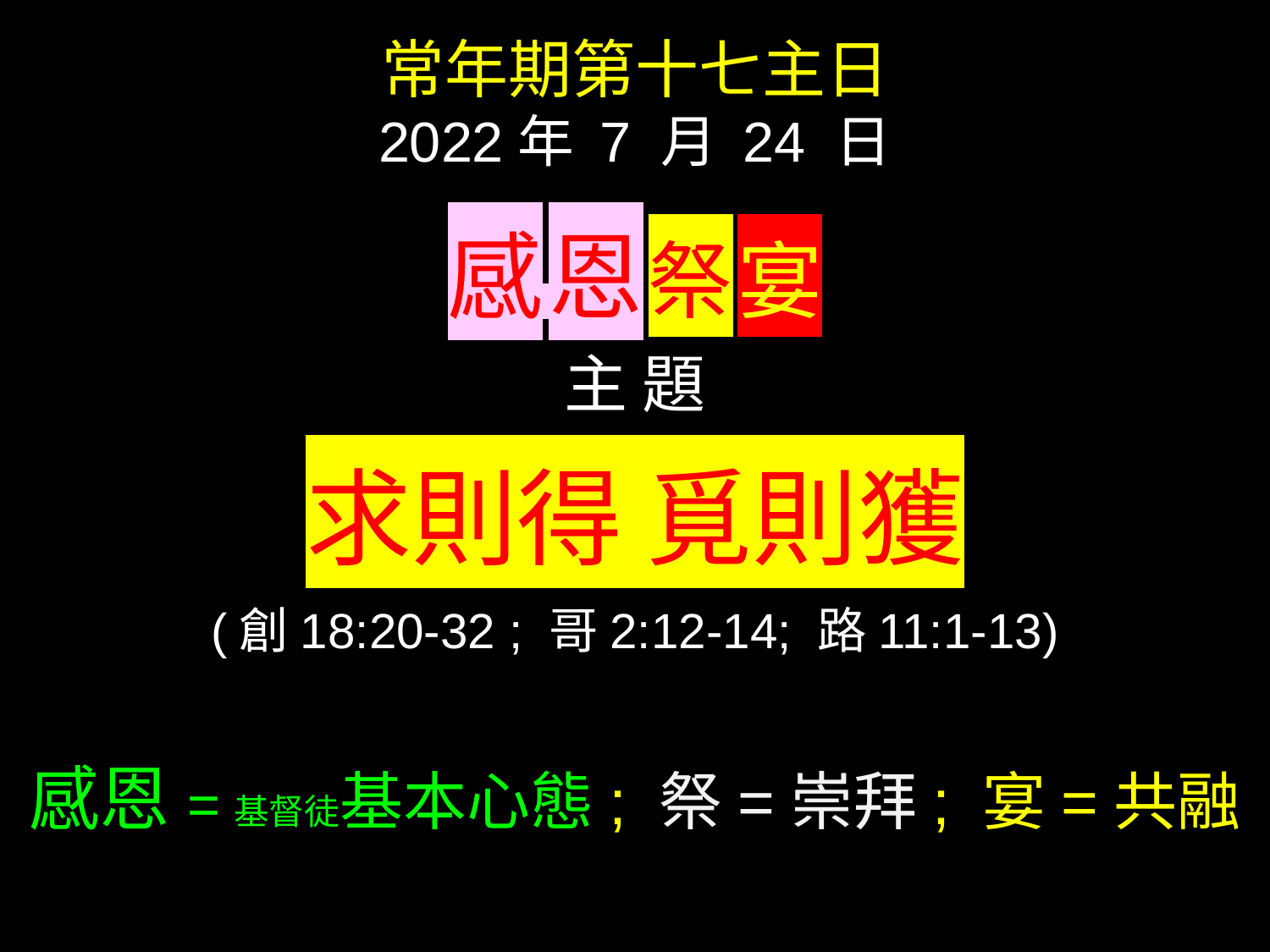

常年期第十七主日
2022年 7 月 24 日

感 恩 祭 宴

主 題
求則得 覓則獲
(創18:20-32 ; 哥2:12-14; 路11:1-13)

感恩=基督徒基本心態; 祭=崇拜; 宴=共融